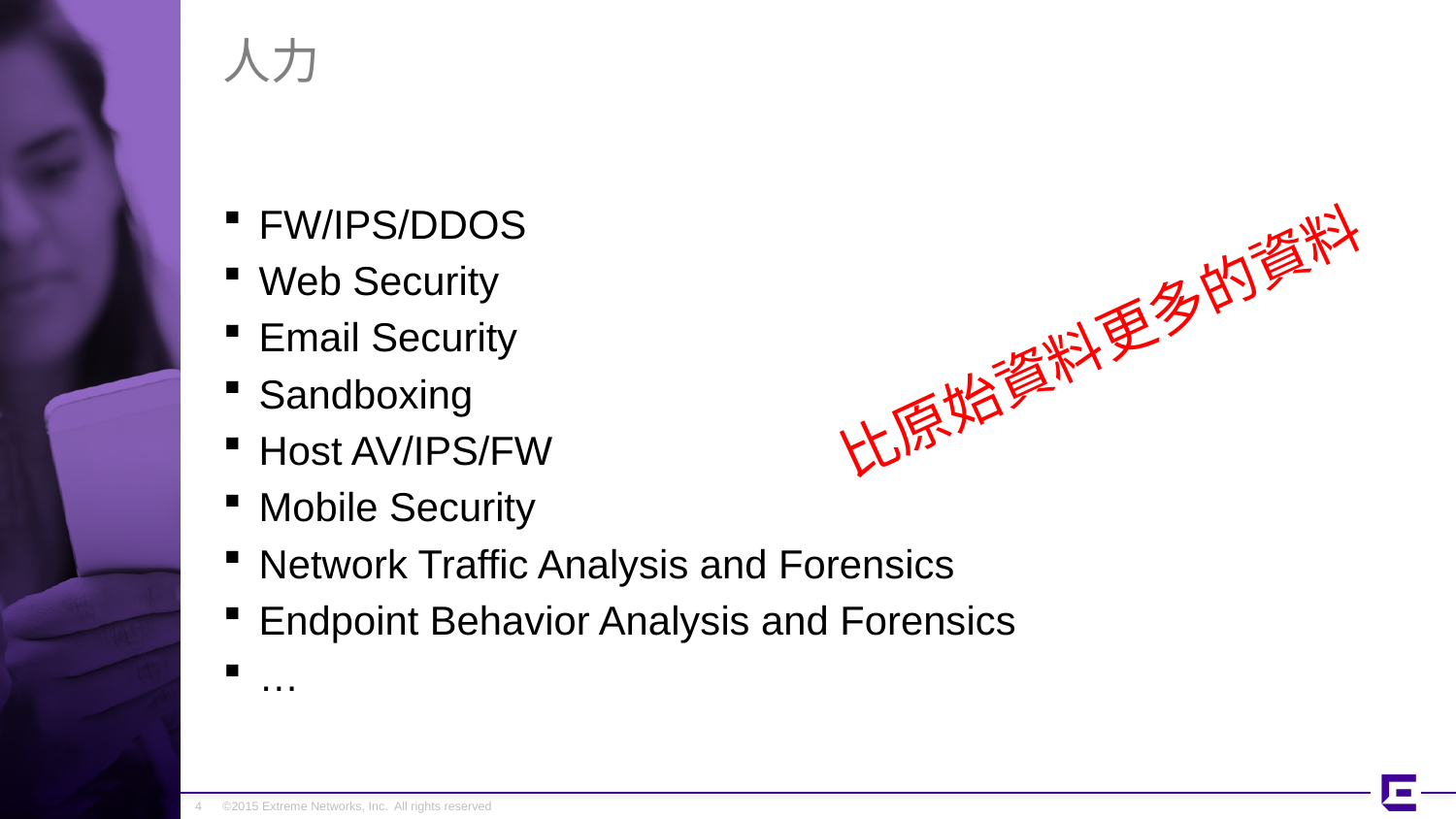

# 人力
FW/IPS/DDOS
Web Security
Email Security
Sandboxing
Host AV/IPS/FW
Mobile Security
Network Traffic Analysis and Forensics
Endpoint Behavior Analysis and Forensics
…
比原始資料更多的資料
4